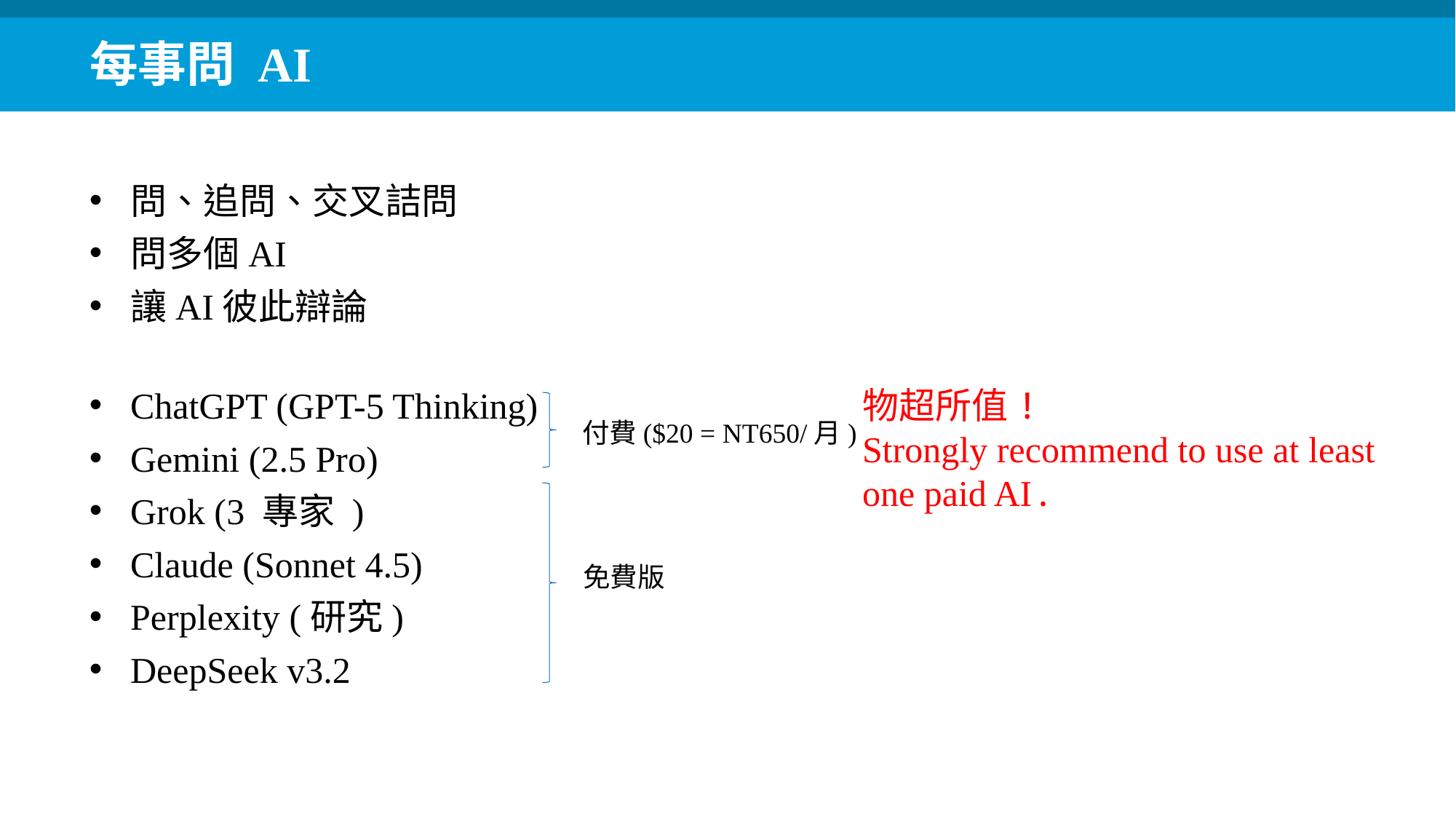

每事問 AI
問、追問、交叉詰問
問多個AI
讓AI彼此辯論
ChatGPT (GPT-5 Thinking)
Gemini (2.5 Pro)
Grok (3 專家 )
Claude (Sonnet 4.5)
Perplexity (研究)
DeepSeek v3.2
物超所值!
Strongly recommend to use at least one paid AI.

付費($20 = NT650/月)

免費版